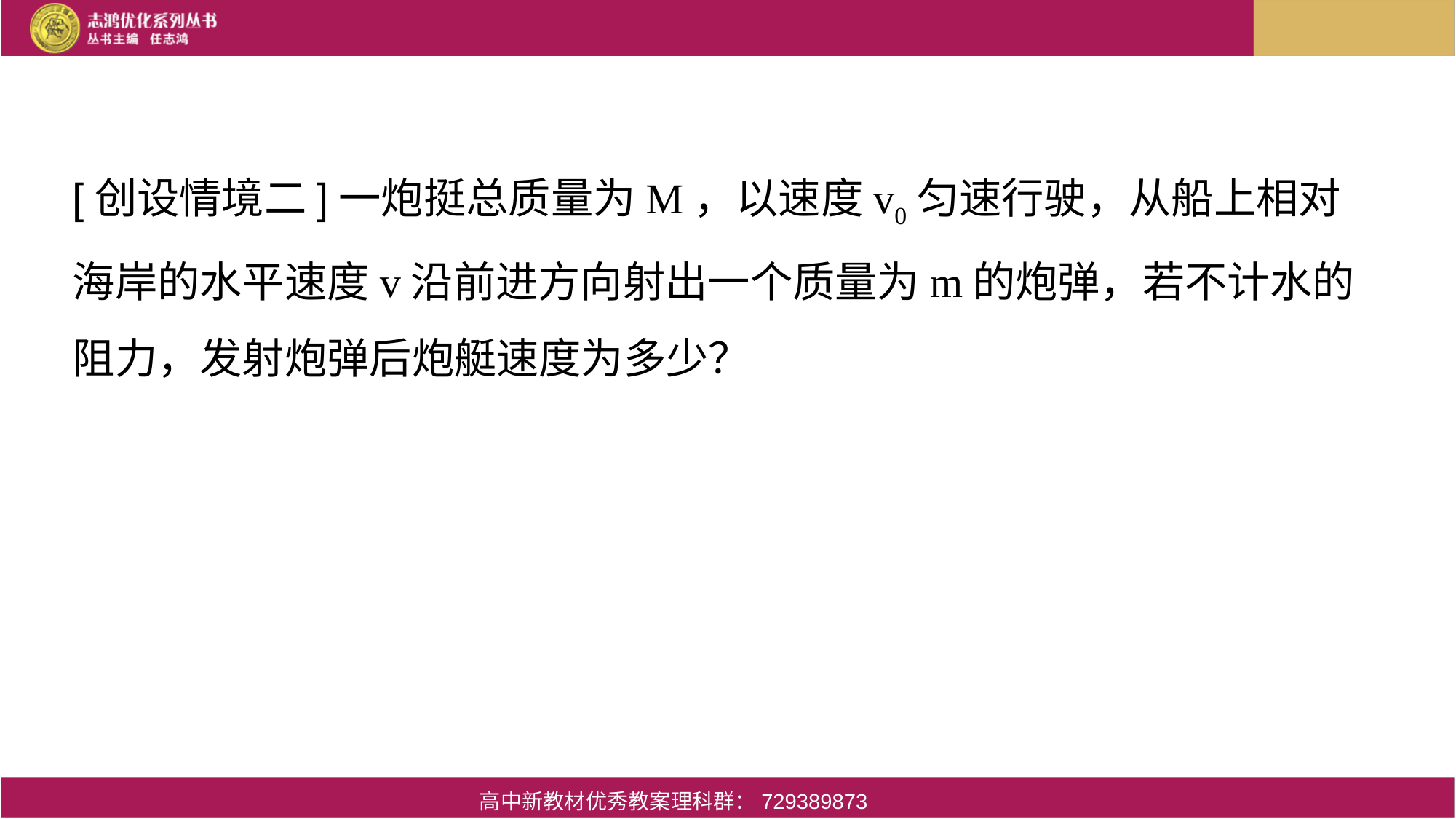

[创设情境二]一炮挺总质量为M，以速度v0匀速行驶，从船上相对
海岸的水平速度v沿前进方向射出一个质量为m的炮弹，若不计水的
阻力，发射炮弹后炮艇速度为多少？